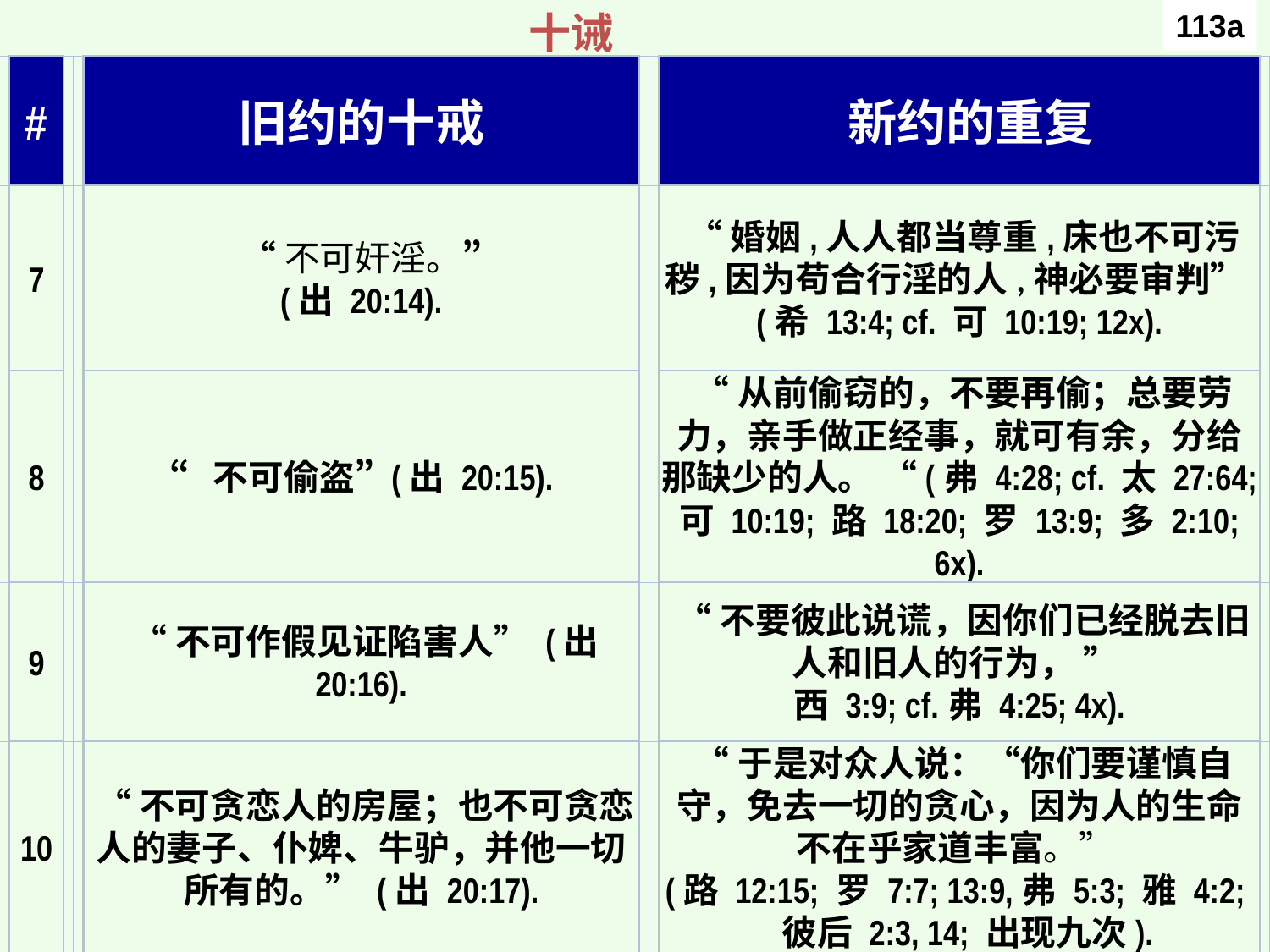

十诫
113a

#

旧约的十戒

 新约的重复

7

 “不可奸淫。”
(出 20:14).

 “婚姻,人人都当尊重,床也不可污秽,因为苟合行淫的人,神必要审判”
(希 13:4; cf. 可 10:19; 12x).

8

“不可偷盗” (出 20:15).

 “从前偷窃的，不要再偷；总要劳力，亲手做正经事，就可有余，分给那缺少的人。 “(弗 4:28; cf. 太 27:64; 可 10:19; 路 18:20; 罗 13:9; 多 2:10; 6x).

9

 “不可作假见证陷害人” (出 20:16).

 “不要彼此说谎，因你们已经脱去旧人和旧人的行为， ”
西 3:9; cf.弗 4:25; 4x).

10

 “不可贪恋人的房屋；也不可贪恋人的妻子、仆婢、牛驴，并他一切所有的。” (出 20:17).

 “于是对众人说：“你们要谨慎自守，免去一切的贪心，因为人的生命不在乎家道丰富。”
(路 12:15; 罗 7:7; 13:9,弗 5:3; 雅 4:2;
 彼后 2:3, 14; 出现九次).